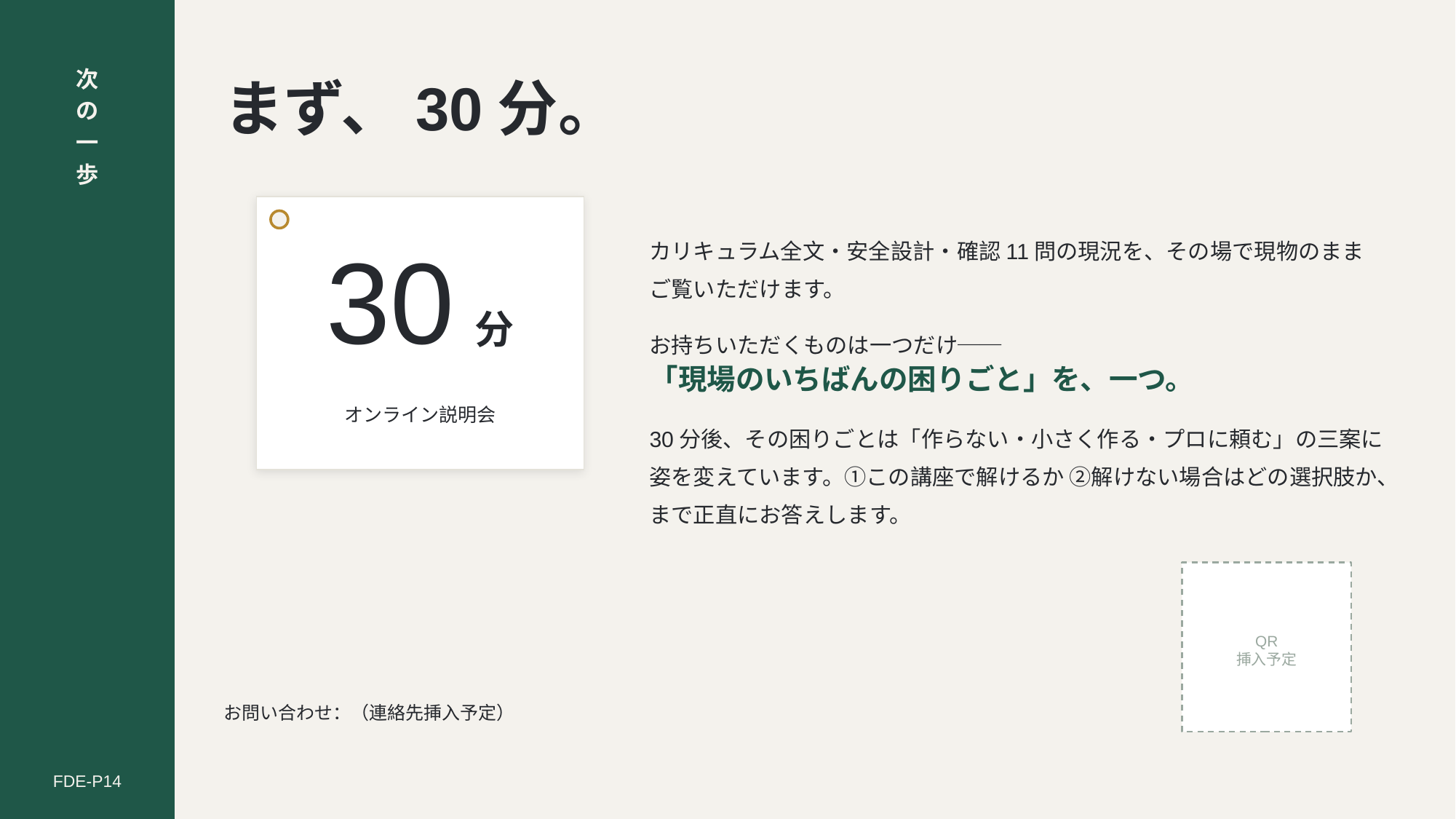

次
の
一
歩
まず、30分。

カリキュラム全文・安全設計・確認11問の現況を、その場で現物のままご覧いただけます。
お持ちいただくものは一つだけ──
「現場のいちばんの困りごと」を、一つ。
30分後、その困りごとは「作らない・小さく作る・プロに頼む」の三案に姿を変えています。①この講座で解けるか ②解けない場合はどの選択肢か、まで正直にお答えします。

30 分
オンライン説明会

QR
挿入予定
お問い合わせ：（連絡先挿入予定）
FDE-P14